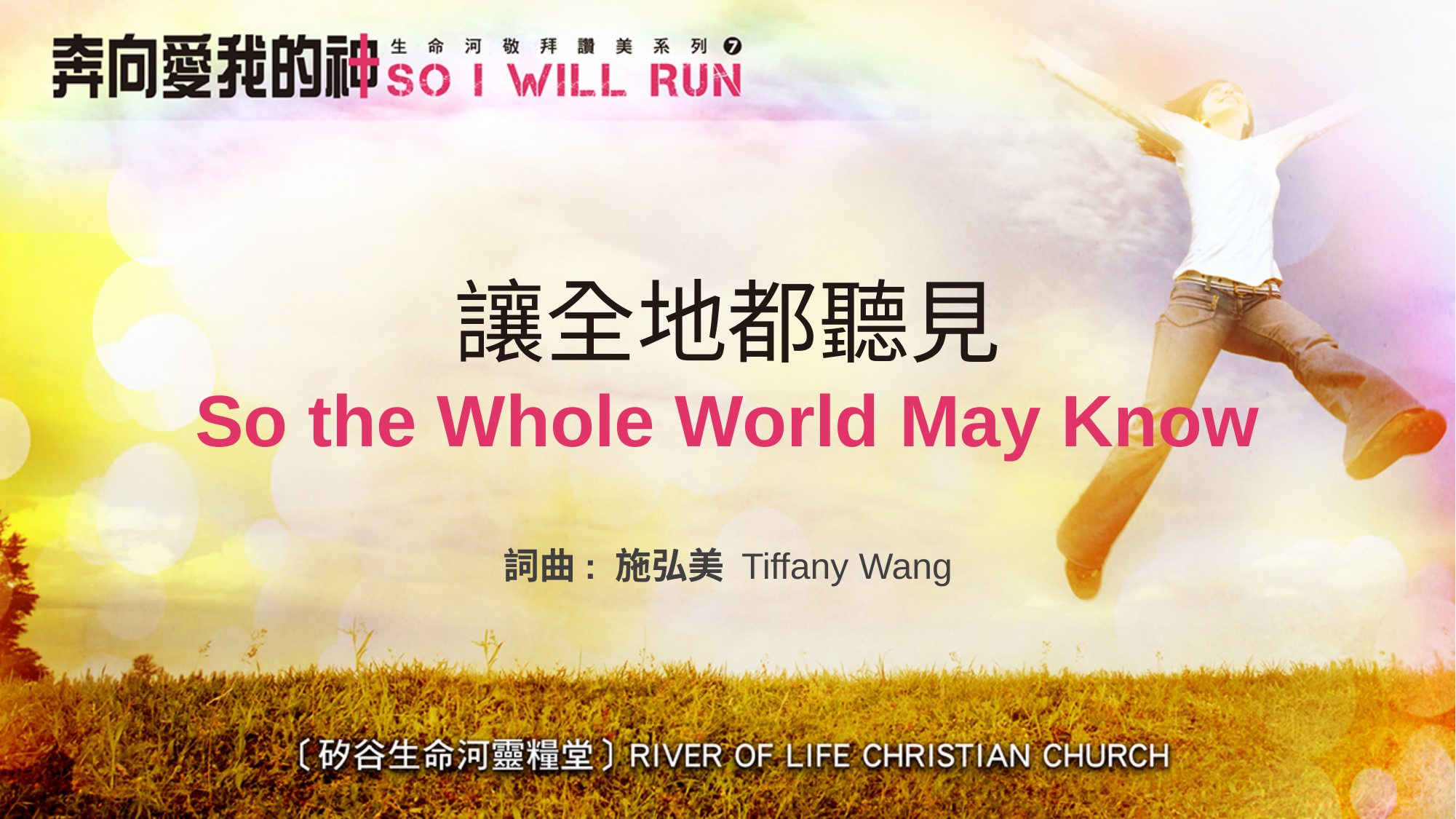

# 讓全地都聽見 So the Whole World May Know
詞曲: 施弘美 Tiffany Wang